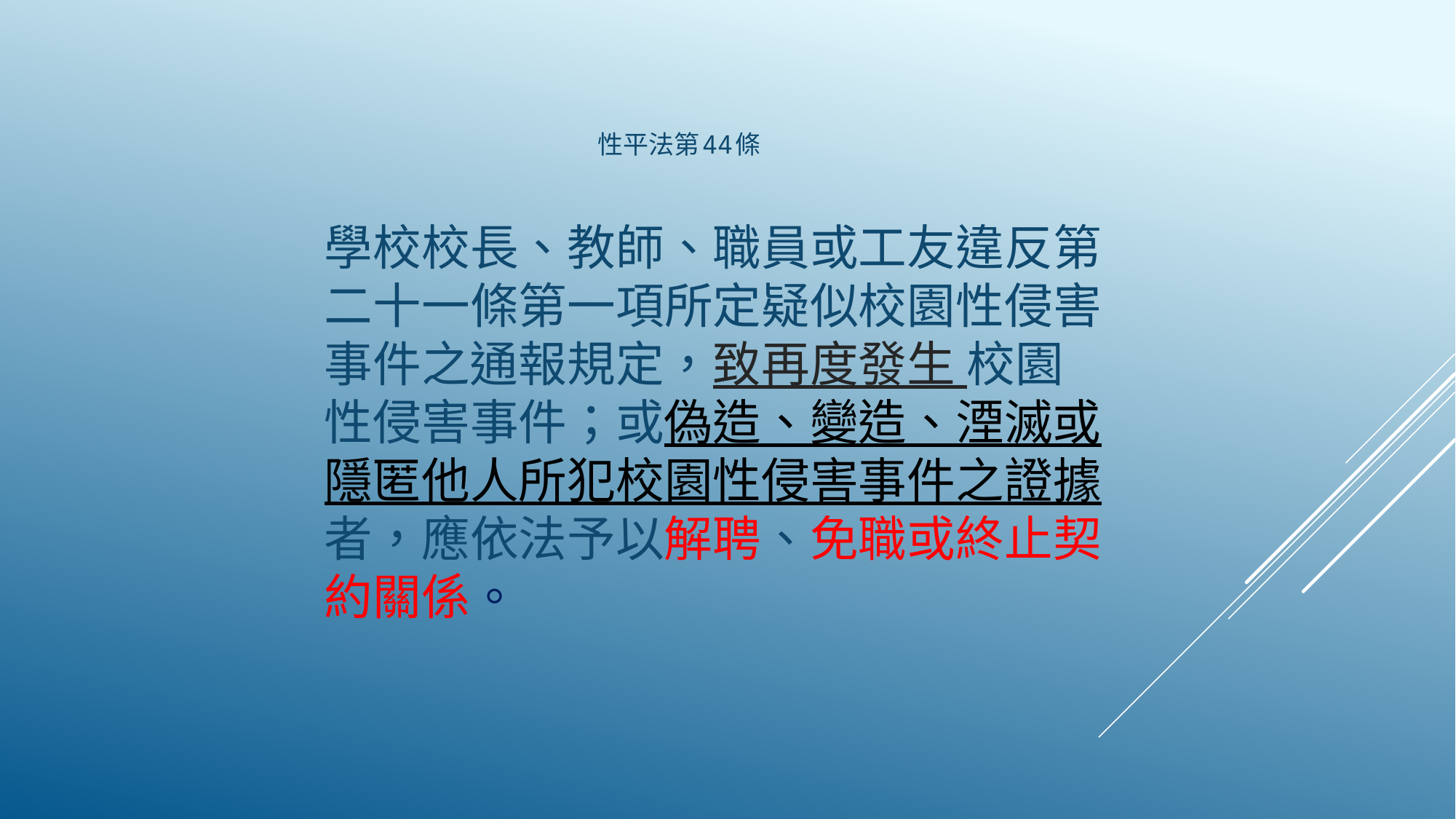

# 性平法第44條
學校校長、教師、職員或工友違反第二十一條第一項所定疑似校園性侵害事件之通報規定，致再度發生 校園性侵害事件；或偽造、變造、湮滅或隱匿他人所犯校園性侵害事件之證據者，應依法予以解聘、免職或終止契約關係。